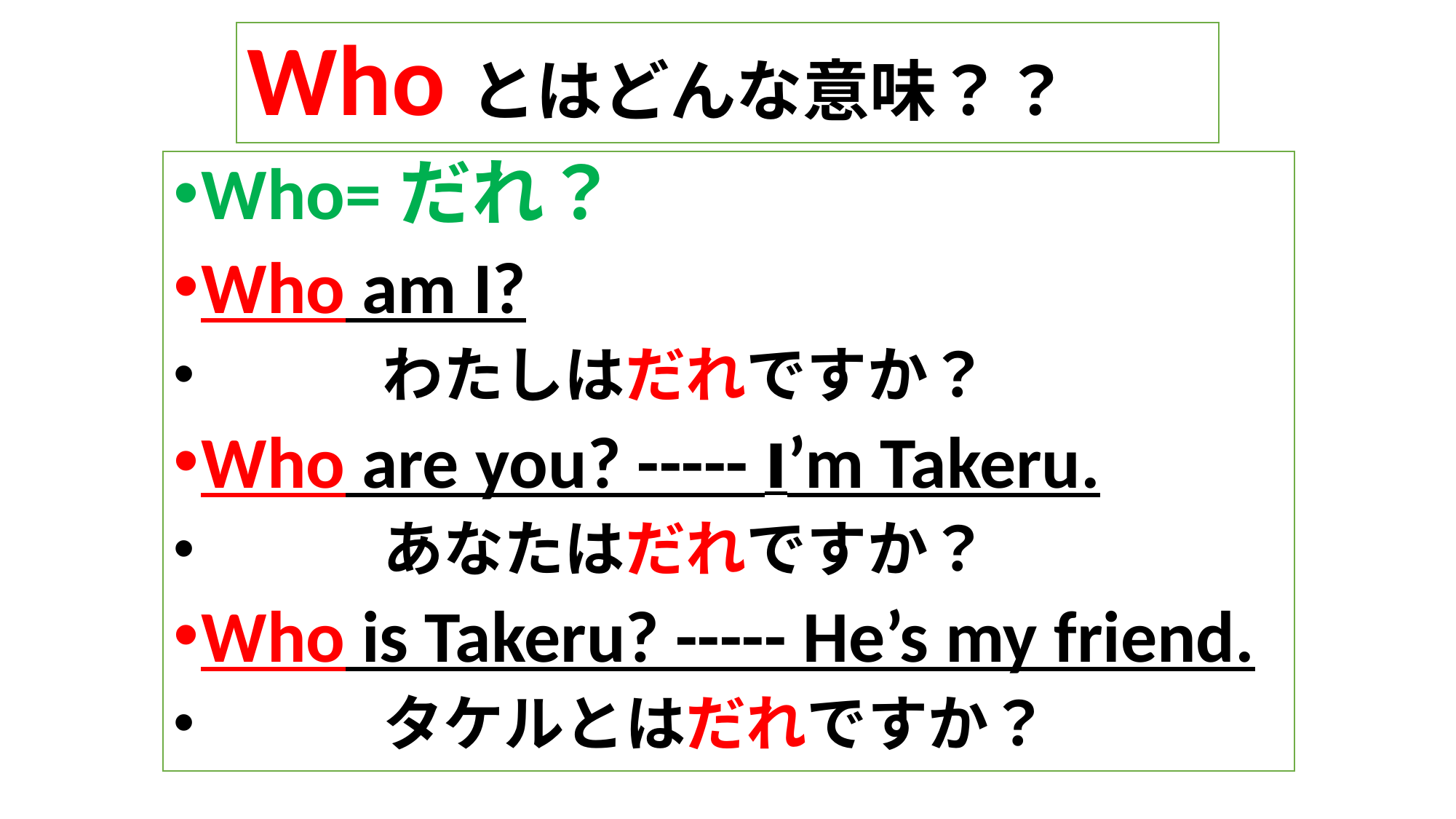

# Whoとはどんな意味？？
Who=だれ？
Who am I?
　　　わたしはだれですか？
Who are you? ----- I’m Takeru.
　　　あなたはだれですか？
Who is Takeru? ----- He’s my friend.
　　　タケルとはだれですか？